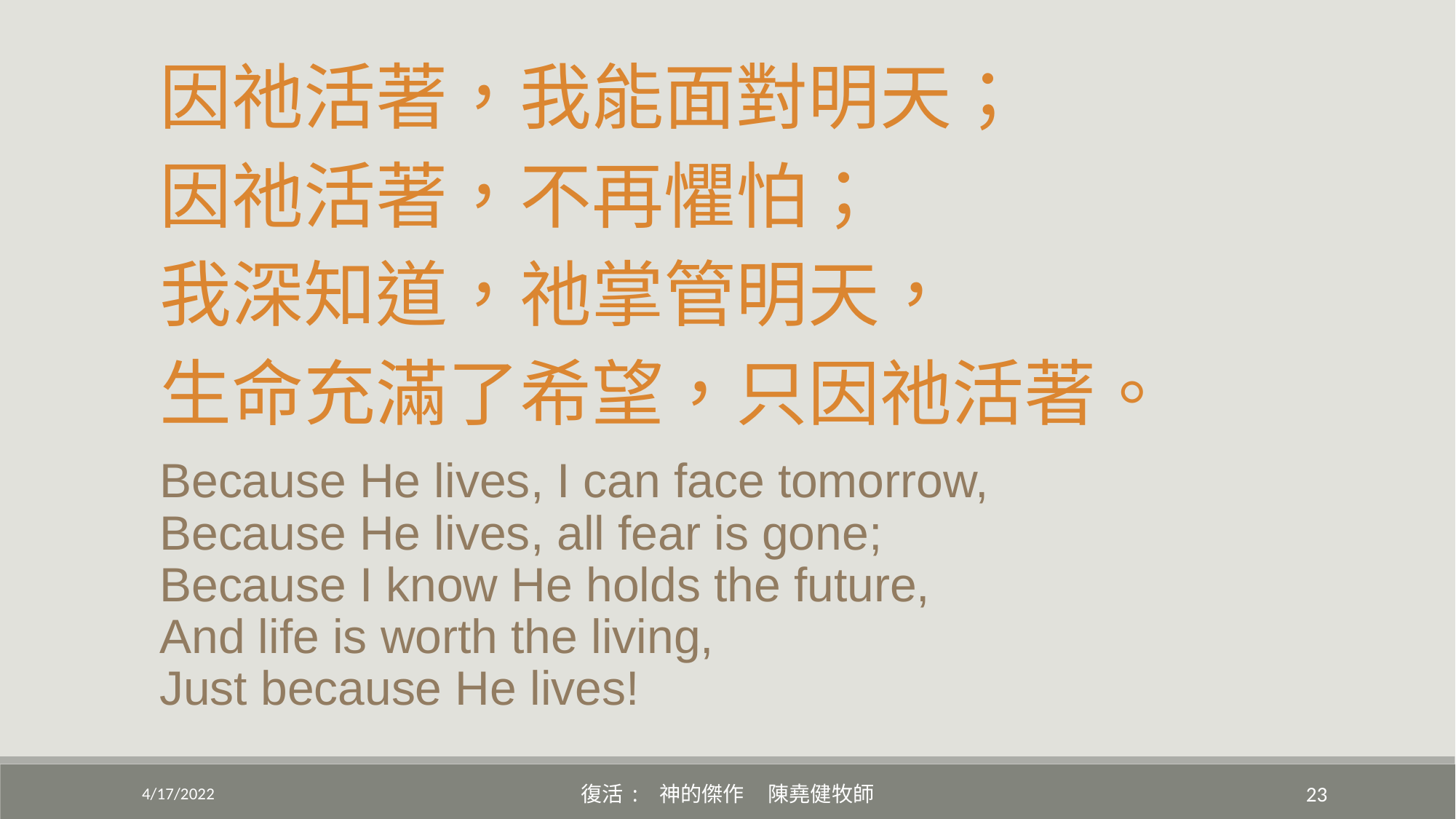

因祂活著，我能面對明天；
因祂活著，不再懼怕；
我深知道，祂掌管明天，
生命充滿了希望，只因祂活著。
Because He lives, I can face tomorrow,
Because He lives, all fear is gone;
Because I know He holds the future,
And life is worth the living,
Just because He lives!

4/17/2022
復活: 神的傑作     陳堯健牧師
23